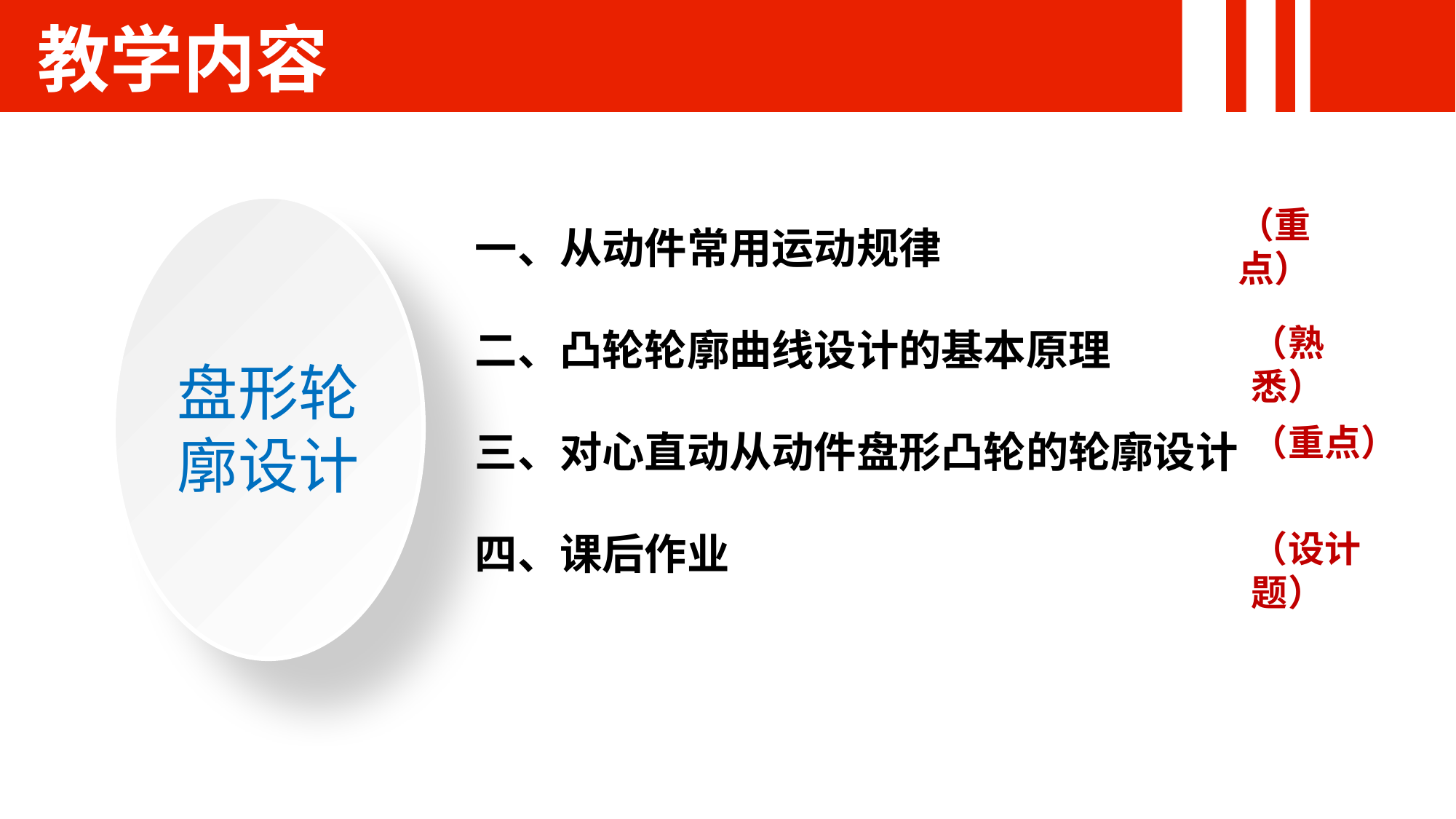

教学内容
一、从动件常用运动规律
二、凸轮轮廓曲线设计的基本原理
三、对心直动从动件盘形凸轮的轮廓设计
四、课后作业

盘形轮廓设计
（重点）
（熟悉）
（重点）
（设计题）